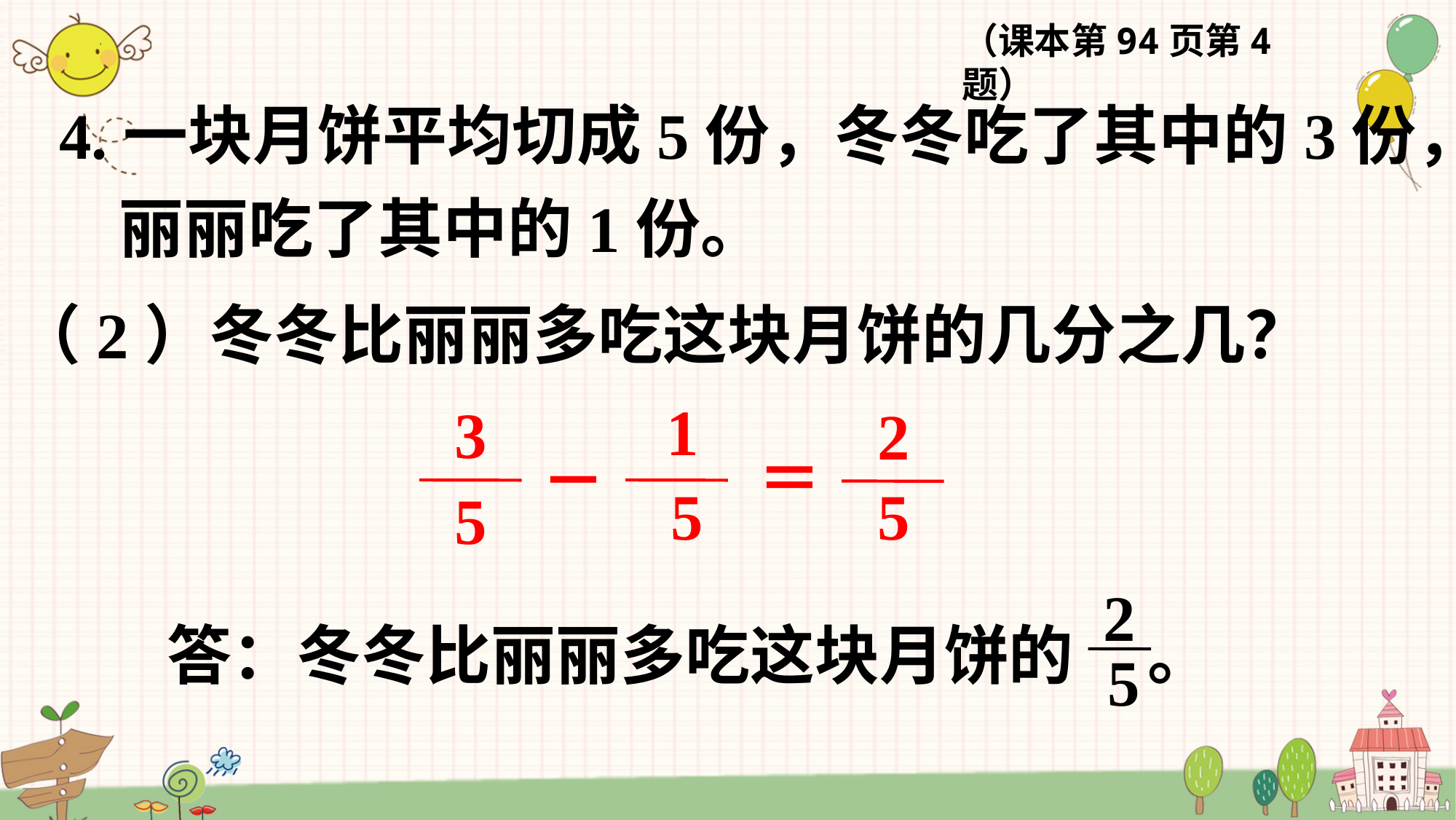

（课本第94页第4题）
4.一块月饼平均切成5份，冬冬吃了其中的3份，
   丽丽吃了其中的1份。
（2）冬冬比丽丽多吃这块月饼的几分之几？
1
5
3
5
＝
－
2
5
2
5
答：冬冬比丽丽多吃这块月饼的     。